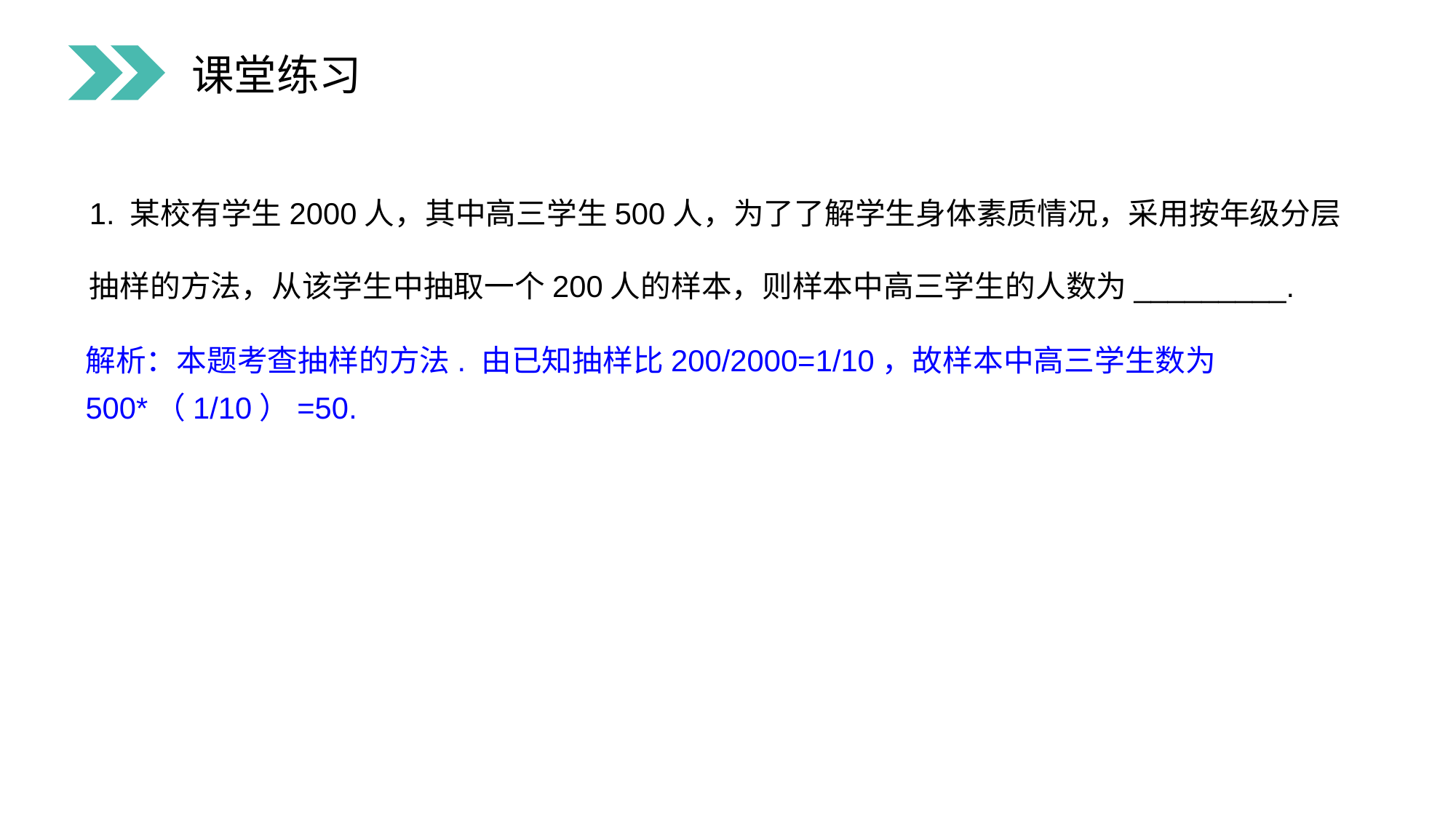

课堂练习
1. 某校有学生2000人，其中高三学生500人，为了了解学生身体素质情况，采用按年级分层抽样的方法，从该学生中抽取一个200人的样本，则样本中高三学生的人数为_________.
解析：本题考查抽样的方法. 由已知抽样比200/2000=1/10，故样本中高三学生数为500*（1/10）=50.